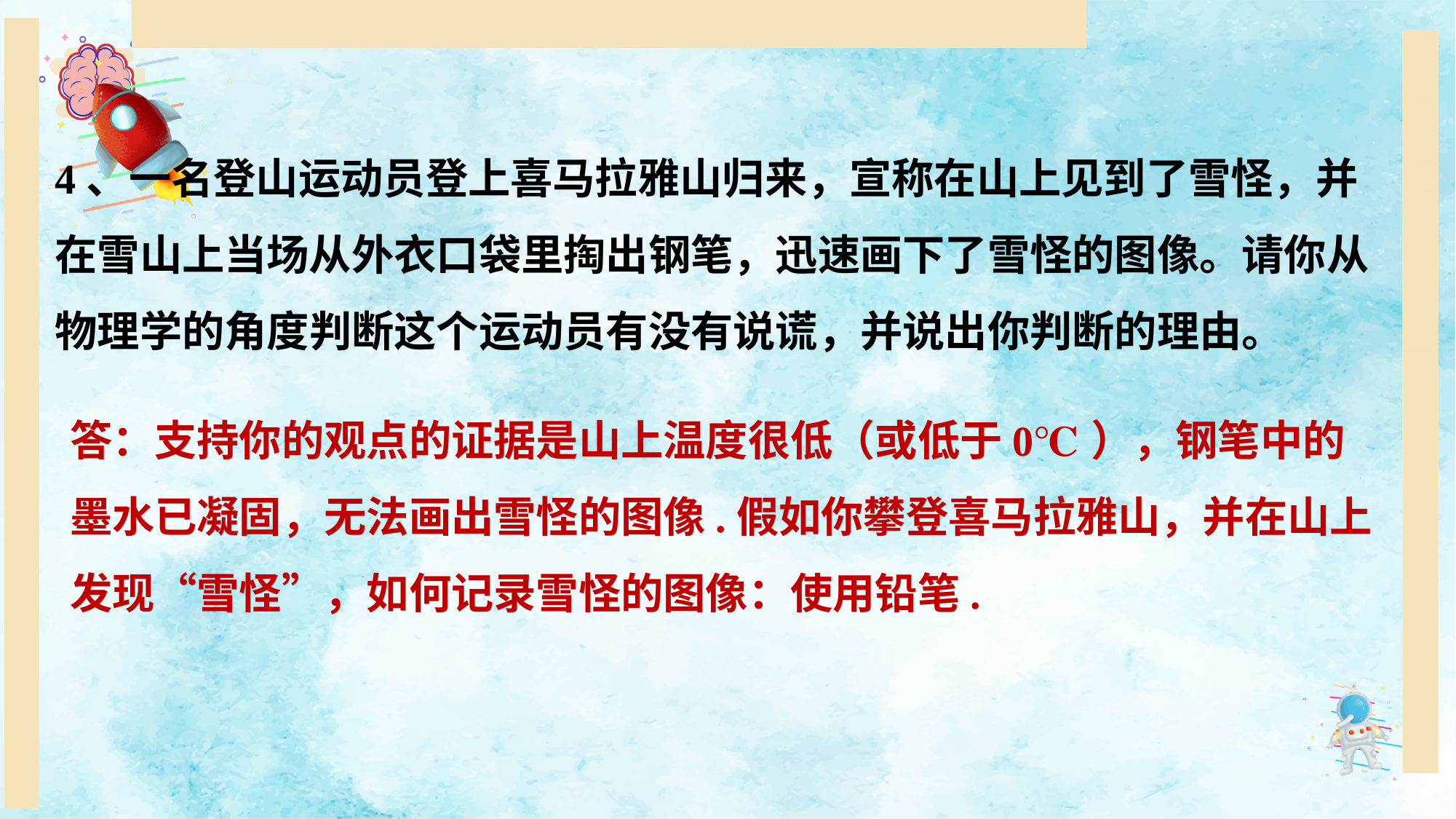

4、一名登山运动员登上喜马拉雅山归来，宣称在山上见到了雪怪，并在雪山上当场从外衣口袋里掏出钢笔，迅速画下了雪怪的图像。请你从物理学的角度判断这个运动员有没有说谎，并说出你判断的理由。
答：支持你的观点的证据是山上温度很低（或低于0℃），钢笔中的墨水已凝固，无法画出雪怪的图像.假如你攀登喜马拉雅山，并在山上发现“雪怪”，如何记录雪怪的图像：使用铅笔.